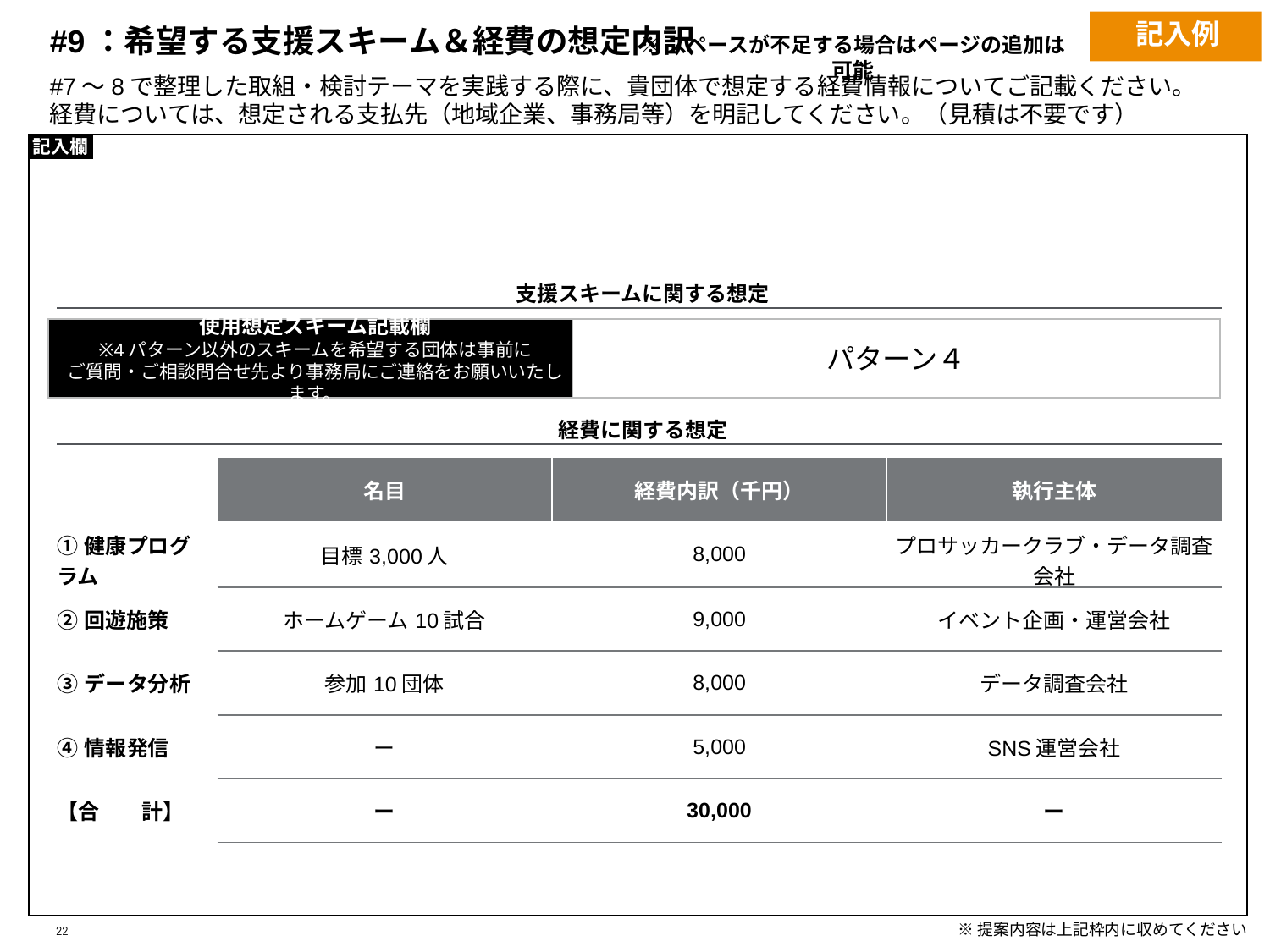

記入例
#9：希望する支援スキーム＆経費の想定内訳
※スペースが不足する場合はページの追加は可能
# #7～8で整理した取組・検討テーマを実践する際に、貴団体で想定する経費情報についてご記載ください。 経費については、想定される支払先（地域企業、事務局等）を明記してください。（見積は不要です）
支援スキームに関する想定
使用想定スキーム記載欄
※4パターン以外のスキームを希望する団体は事前に
ご質問・ご相談問合せ先より事務局にご連絡をお願いいたします。
パターン４
経費に関する想定
|  | 名目 | 経費内訳（千円） | 執行主体 |
| --- | --- | --- | --- |
| ①健康プログラム | 目標3,000人 | 8,000 | プロサッカークラブ・データ調査会社 |
| ②回遊施策 | ホームゲーム10試合 | 9,000 | イベント企画・運営会社 |
| ③データ分析 | 参加10団体 | 8,000 | データ調査会社 |
| ④情報発信 | ー | 5,000 | SNS運営会社 |
| 【合　　計】 | ー | 30,000 | ー |
22